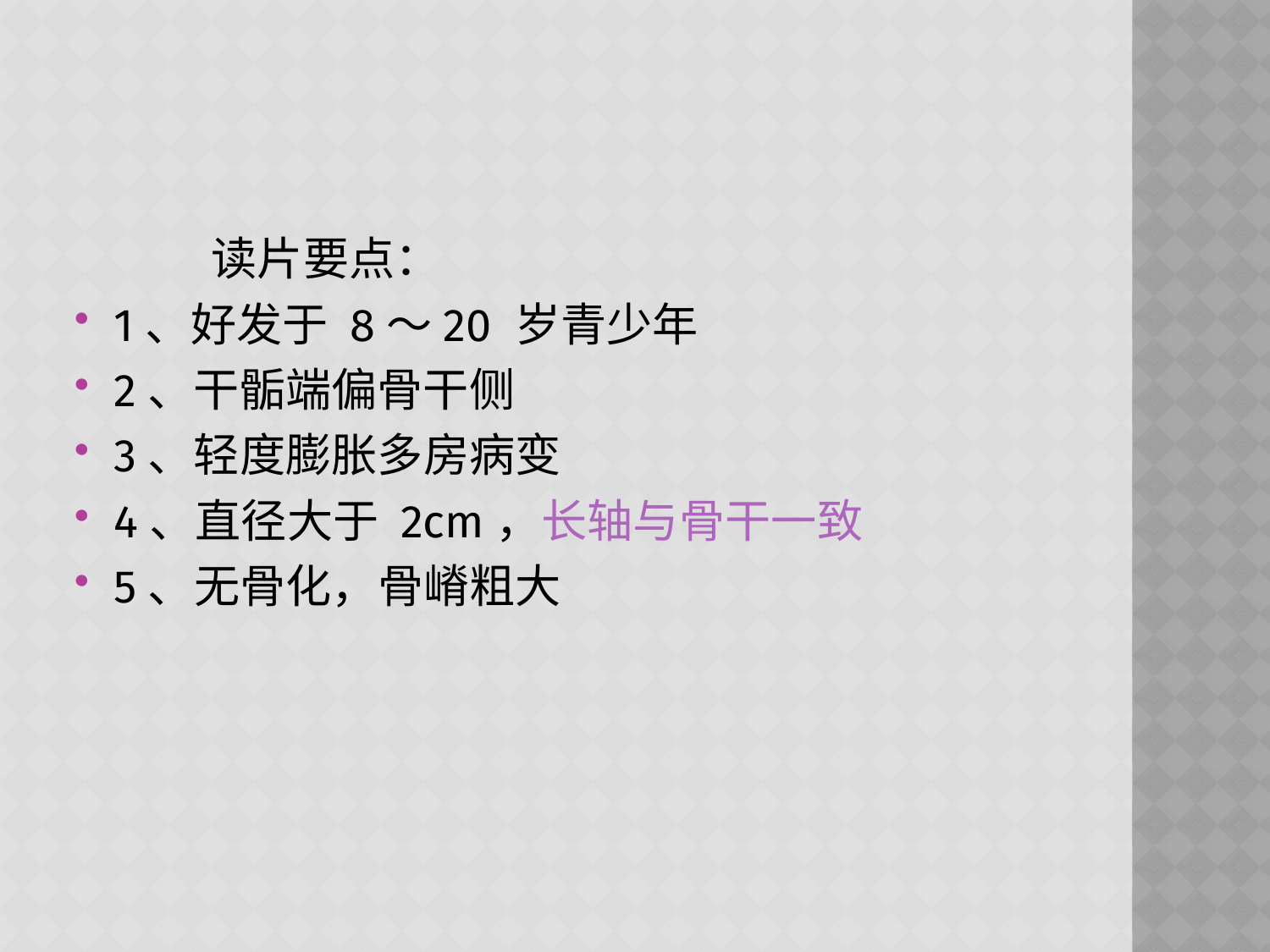

#
            读片要点：
1、好发于 8～20 岁青少年
2、干骺端偏骨干侧
3、轻度膨胀多房病变
4、直径大于 2cm，长轴与骨干一致
5、无骨化，骨嵴粗大